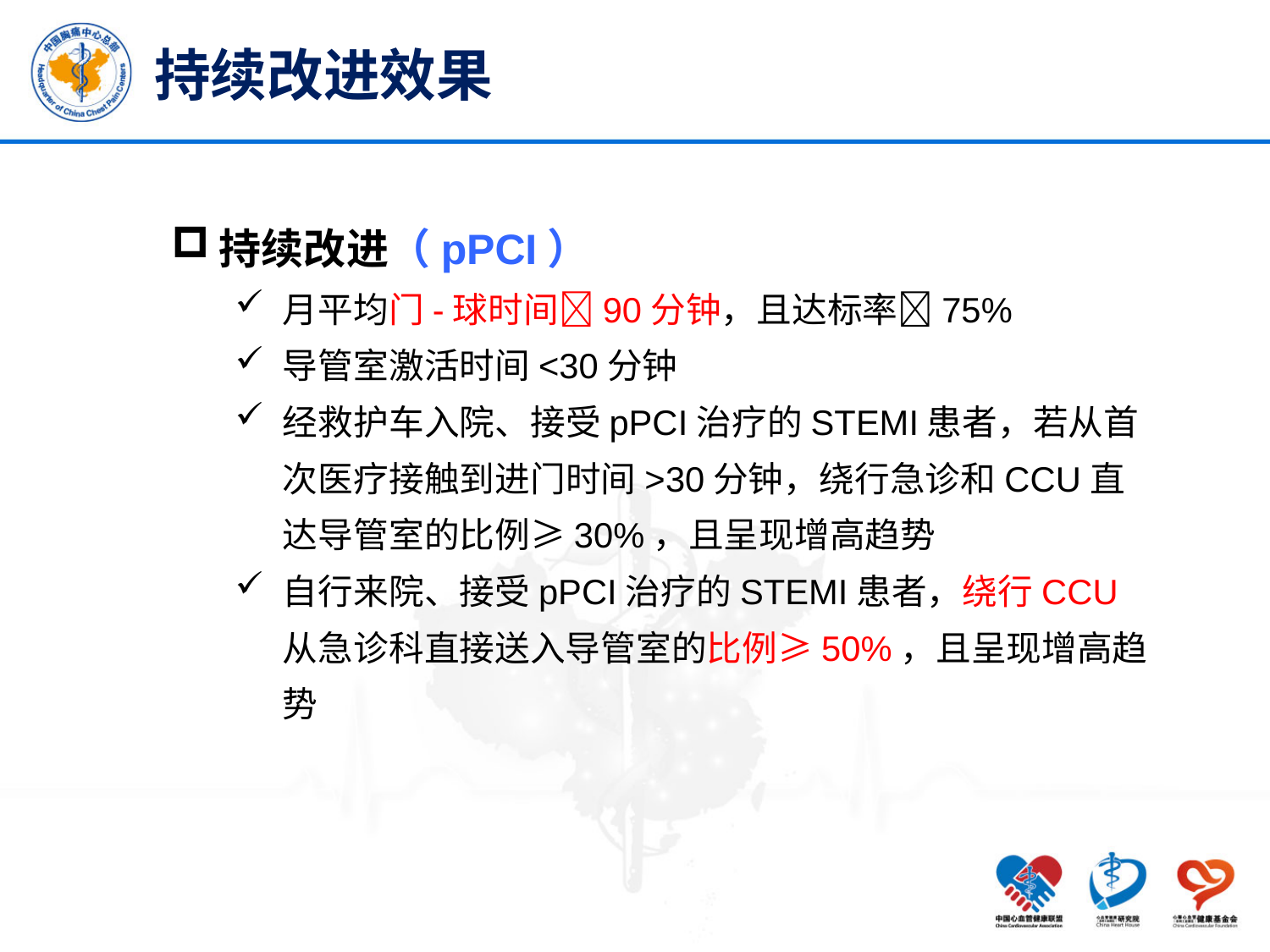

# 持续改进效果
持续改进（pPCI）
月平均门-球时间≤90分钟，且达标率≥75%
导管室激活时间<30分钟
经救护车入院、接受pPCI治疗的STEMI患者，若从首次医疗接触到进门时间>30分钟，绕行急诊和CCU直达导管室的比例≥30%，且呈现增高趋势
自行来院、接受pPCI治疗的STEMI患者，绕行CCU从急诊科直接送入导管室的比例≥50%，且呈现增高趋势